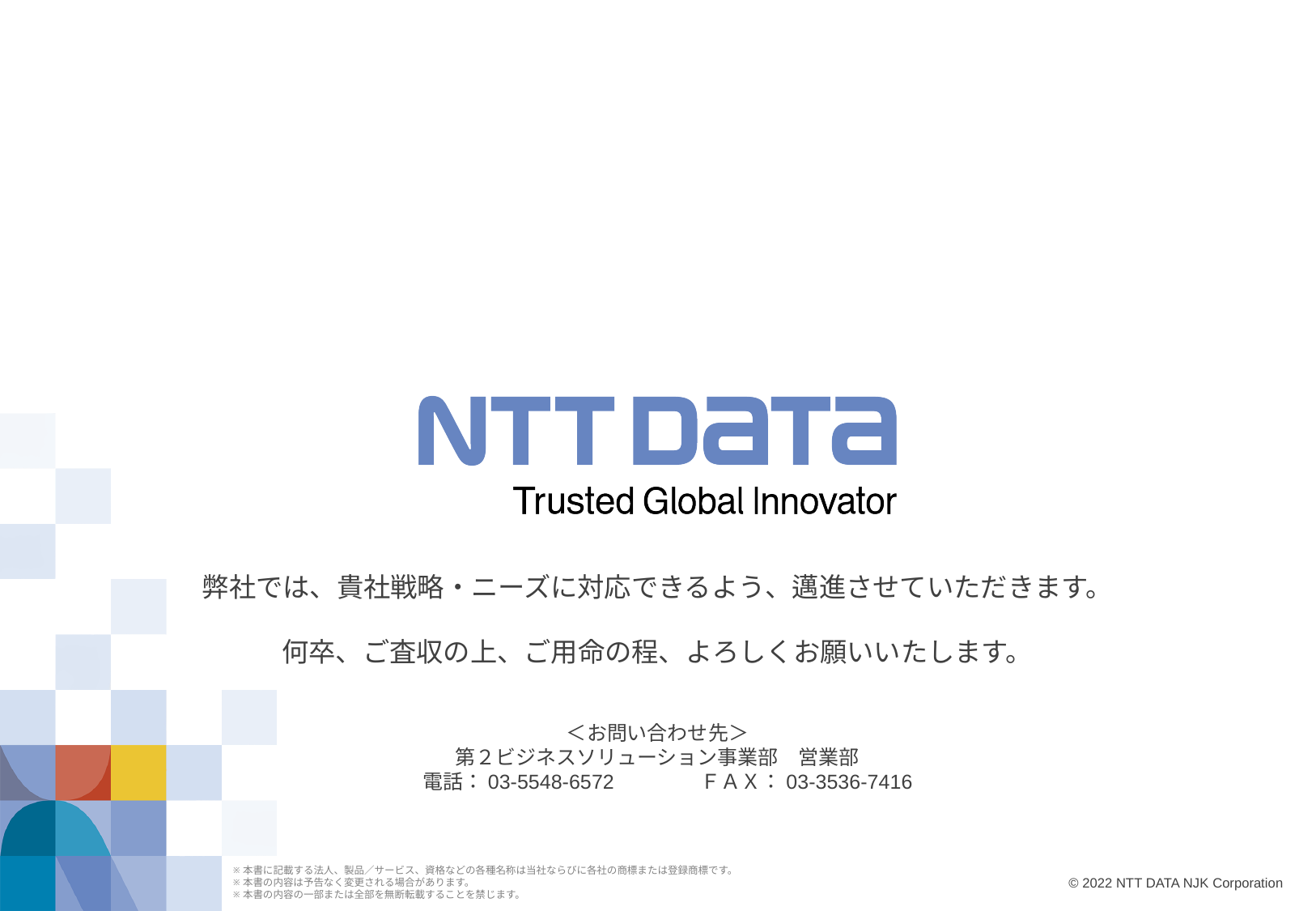

弊社では、貴社戦略・ニーズに対応できるよう、邁進させていただきます。

何卒、ご査収の上、ご用命の程、よろしくお願いいたします。
＜お問い合わせ先＞
第２ビジネスソリューション事業部　営業部
　電話：03-5548-6572　　　　ＦＡＸ：03-3536-7416

本書に記載する法人、製品／サービス、資格などの各種名称は当社ならびに各社の商標または登録商標です。
本書の内容は予告なく変更される場合があります。
本書の内容の一部または全部を無断転載することを禁じます。